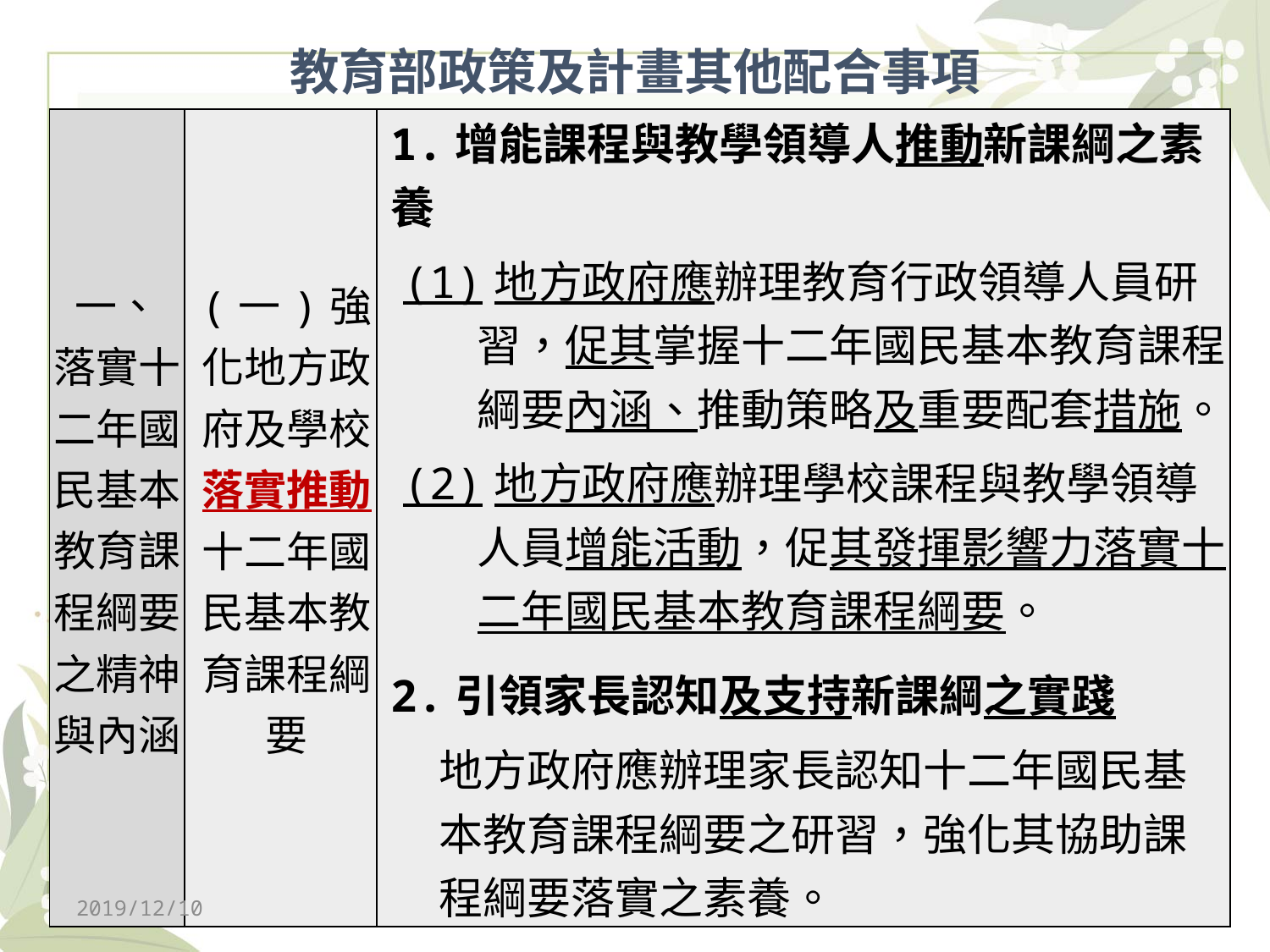

# 教育部政策及計畫其他配合事項
| 一、 落實十二年國民基本教育課程綱要之精神與內涵 | (一)強化地方政府及學校落實推動十二年國民基本教育課程綱要 | 1.增能課程與教學領導人推動新課綱之素養 (1)地方政府應辦理教育行政領導人員研習，促其掌握十二年國民基本教育課程綱要內涵、推動策略及重要配套措施。 (2)地方政府應辦理學校課程與教學領導人員增能活動，促其發揮影響力落實十二年國民基本教育課程綱要。 2.引領家長認知及支持新課綱之實踐 地方政府應辦理家長認知十二年國民基本教育課程綱要之研習，強化其協助課程綱要落實之素養。 |
| --- | --- | --- |
2019/12/10